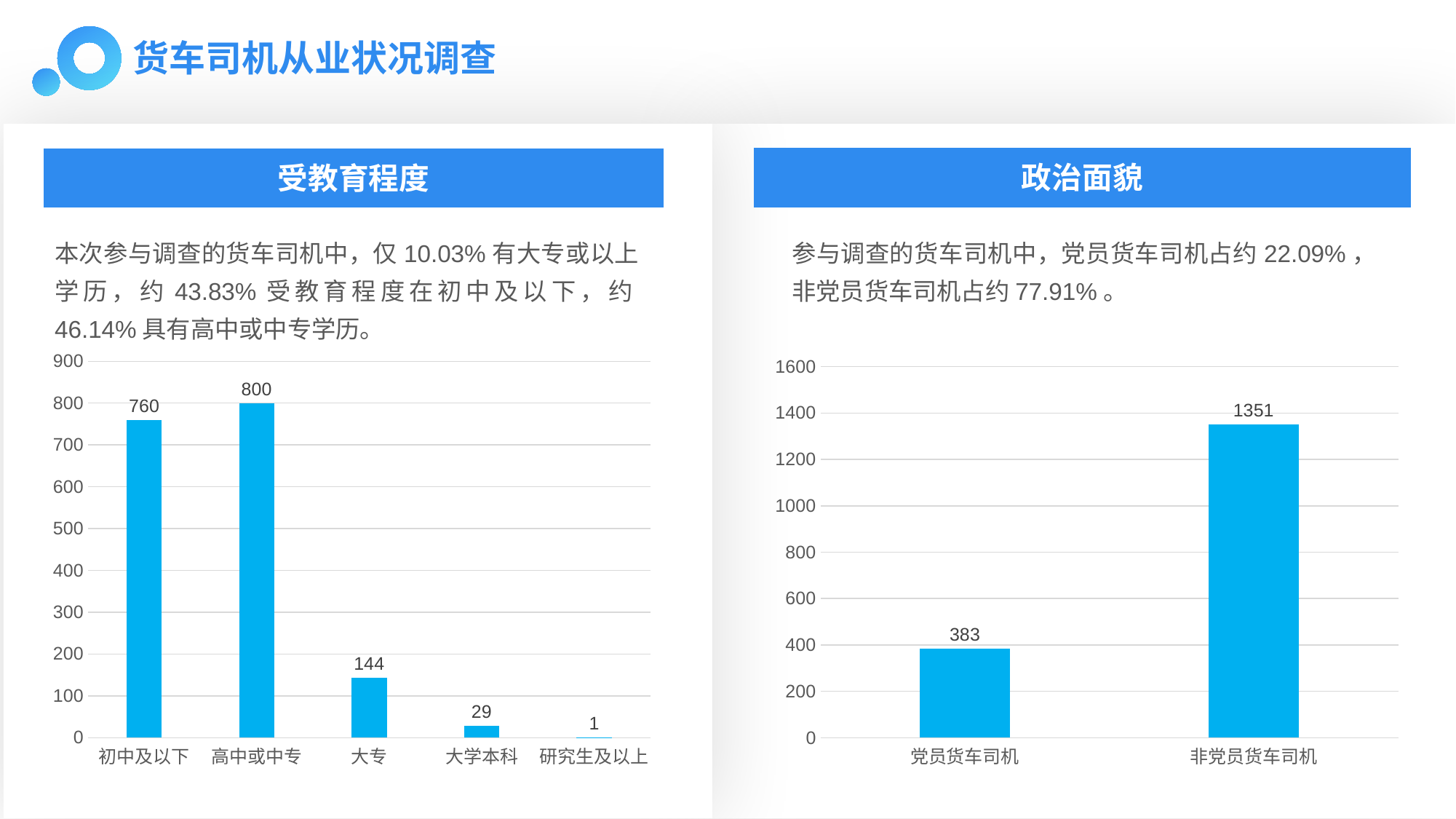

货车司机从业状况调查

政治面貌

受教育程度
参与调查的货车司机中，党员货车司机占约22.09%，非党员货车司机占约77.91%。
本次参与调查的货车司机中，仅10.03%有大专或以上学历，约43.83%受教育程度在初中及以下，约46.14%具有高中或中专学历。

### Chart

| Category |  |
|---|---|
| 初中及以下 | 760.0 |
| 高中或中专 | 800.0 |
| 大专 | 144.0 |
| 大学本科 | 29.0 |
| 研究生及以上 | 1.0 |

### Chart

| Category |  |
|---|---|
| 党员货车司机 | 383.0 |
| 非党员货车司机 | 1351.0 |